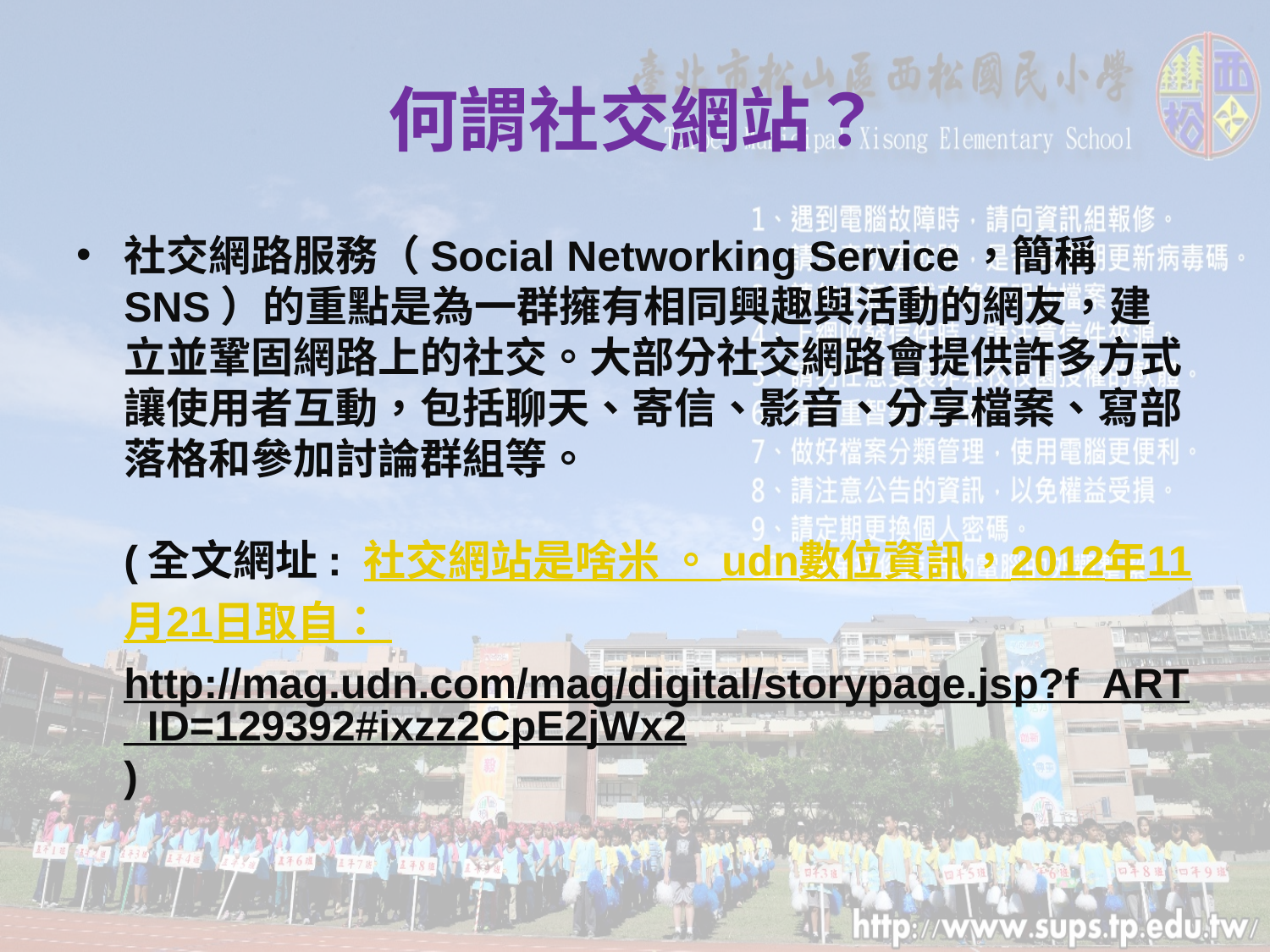

# 何謂社交網站？
社交網路服務（Social Networking Service，簡稱SNS）的重點是為一群擁有相同興趣與活動的網友，建立並鞏固網路上的社交。大部分社交網路會提供許多方式讓使用者互動，包括聊天、寄信、影音、分享檔案、寫部落格和參加討論群組等。
(全文網址: 社交網站是啥米 。 udn數位資訊，2012年11月21日取自： http://mag.udn.com/mag/digital/storypage.jsp?f_ART_ID=129392#ixzz2CpE2jWx2)